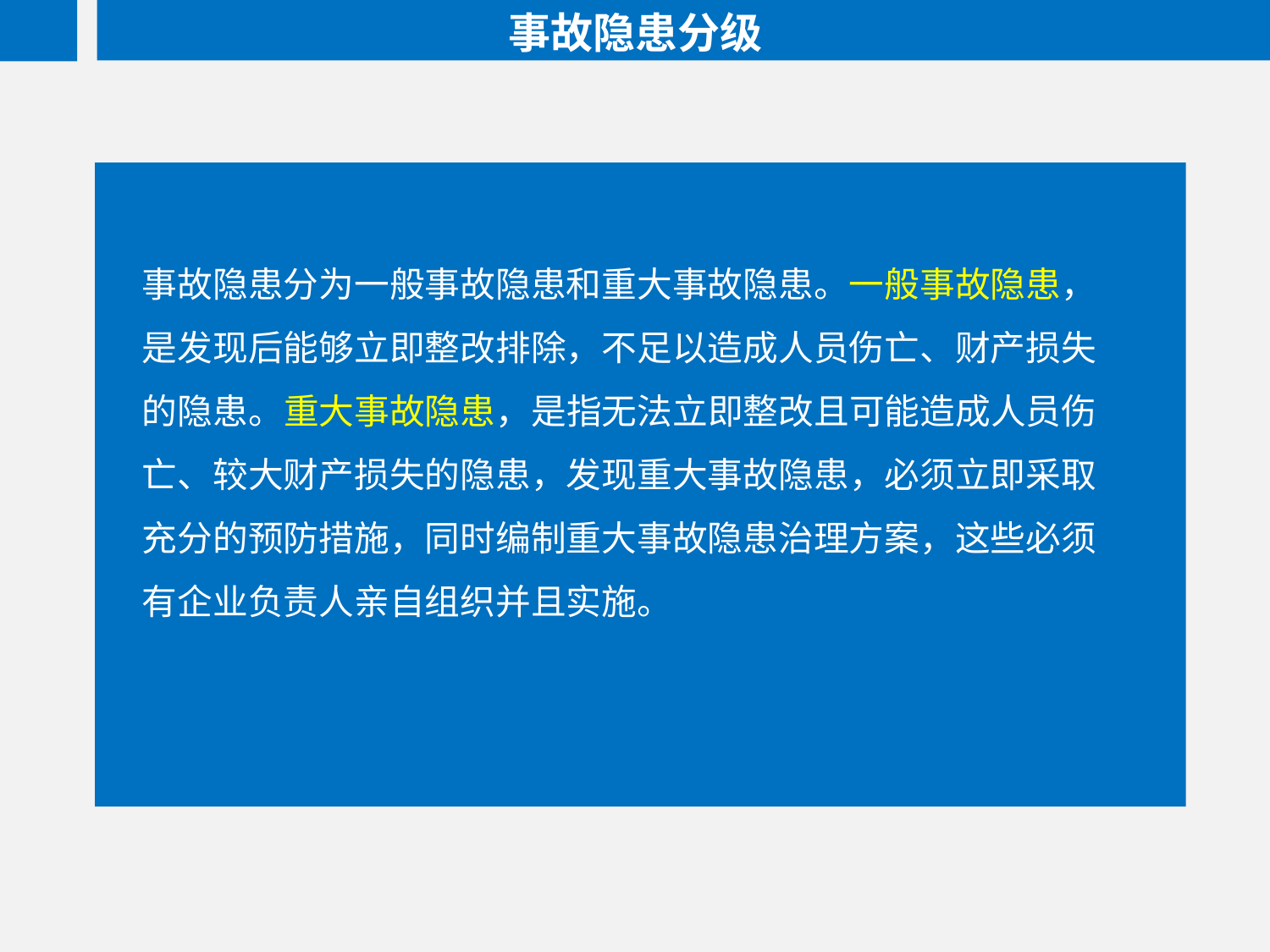

事故隐患分级

事故隐患分为一般事故隐患和重大事故隐患。一般事故隐患，是发现后能够立即整改排除，不足以造成人员伤亡、财产损失的隐患。重大事故隐患，是指无法立即整改且可能造成人员伤亡、较大财产损失的隐患，发现重大事故隐患，必须立即采取充分的预防措施，同时编制重大事故隐患治理方案，这些必须有企业负责人亲自组织并且实施。